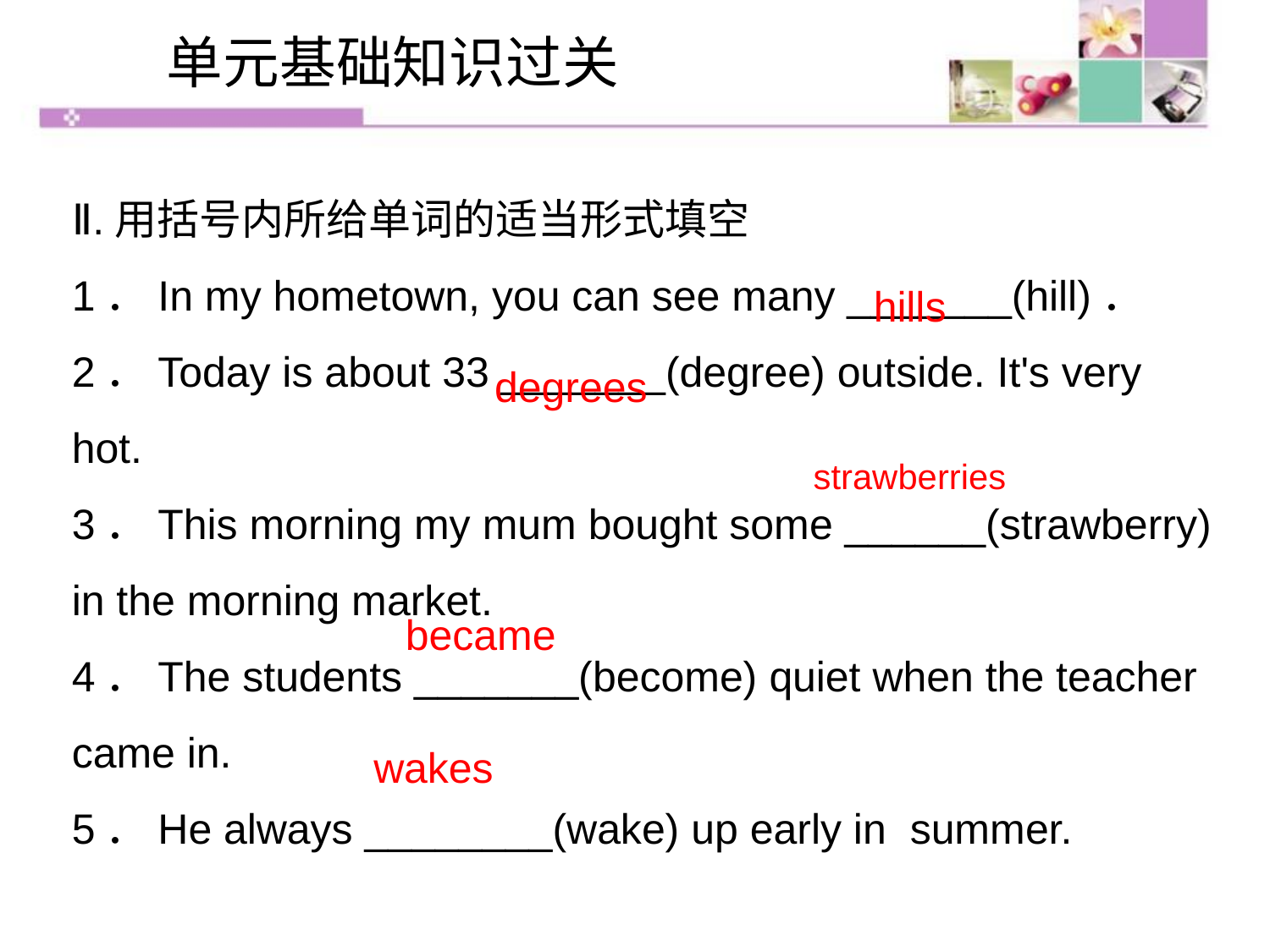

单元基础知识过关
Ⅱ.用括号内所给单词的适当形式填空
1．In my hometown, you can see many _______(hill)．
2．Today is about 33 _______(degree) outside. It's very hot.
3．This morning my mum bought some ______(strawberry) in the morning market.
4．The students _______(become) quiet when the teacher came in.
5．He always ________(wake) up early in  summer.
hills
degrees
strawberries
became
wakes